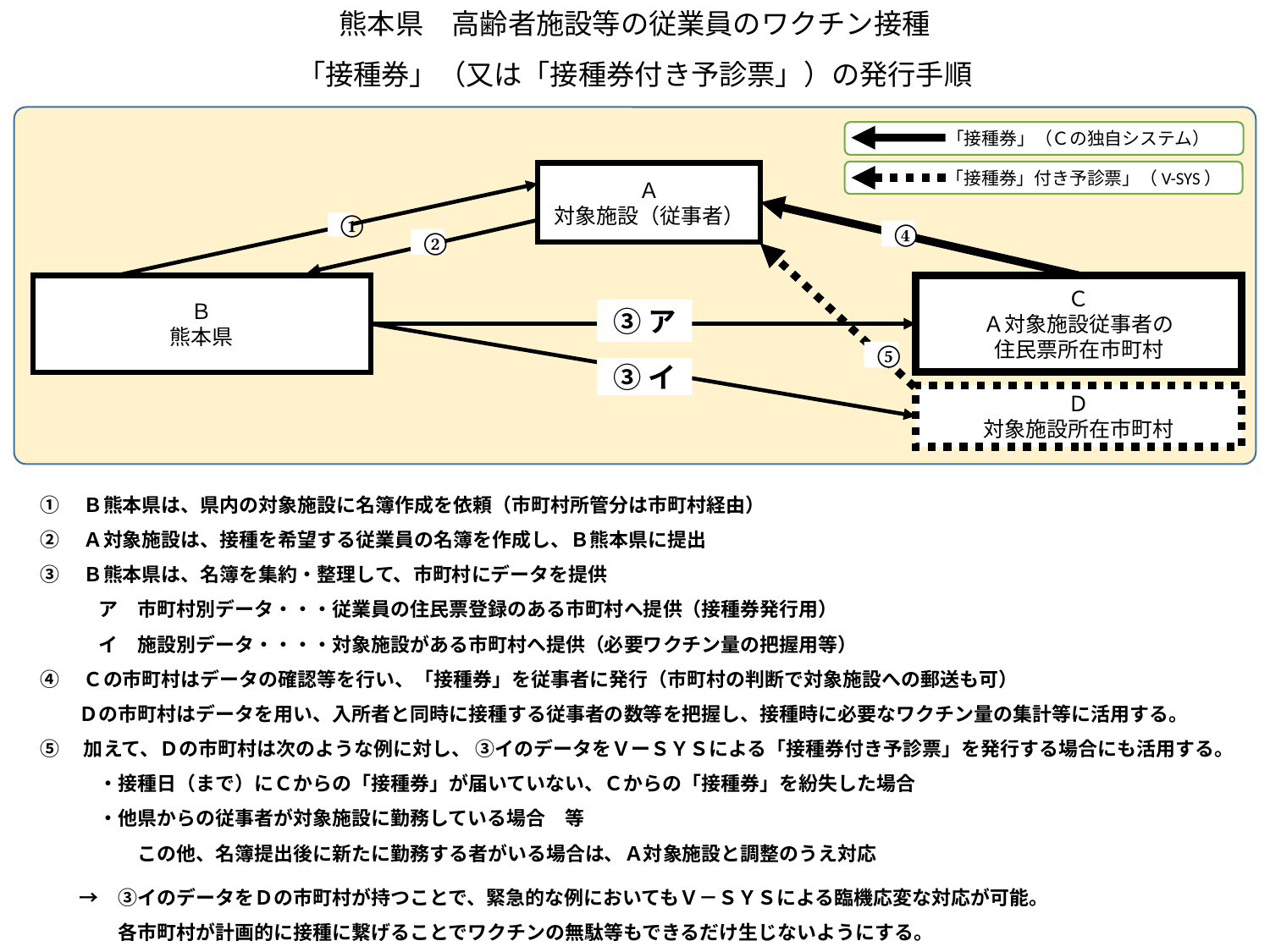

熊本県　高齢者施設等の従業員のワクチン接種

「接種券」（又は「接種券付き予診票」）の発行手順

　　　　　「接種券」（Ｃの独自システム）
　　　　　「接種券」付き予診票」（V-SYS）
Ａ
対象施設（従事者）
①
④
②
Ｂ
熊本県
Ｃ
Ａ対象施設従事者の
住民票所在市町村
③ア
③イ
Ｄ
対象施設所在市町村
⑤
①　Ｂ熊本県は、県内の対象施設に名簿作成を依頼（市町村所管分は市町村経由）
②　Ａ対象施設は、接種を希望する従業員の名簿を作成し、Ｂ熊本県に提出
③　Ｂ熊本県は、名簿を集約・整理して、市町村にデータを提供
　　　ア　市町村別データ・・・従業員の住民票登録のある市町村へ提供（接種券発行用）
　　　イ　施設別データ・・・・対象施設がある市町村へ提供（必要ワクチン量の把握用等）
④　Ｃの市町村はデータの確認等を行い、「接種券」を従事者に発行（市町村の判断で対象施設への郵送も可）
　　Ｄの市町村はデータを用い、入所者と同時に接種する従事者の数等を把握し、接種時に必要なワクチン量の集計等に活用する。
⑤　加えて、Ｄの市町村は次のような例に対し、 ③イのデータをＶーＳＹＳによる「接種券付き予診票」を発行する場合にも活用する。
　　　・接種日（まで）にＣからの「接種券」が届いていない、Ｃからの「接種券」を紛失した場合
　　　・他県からの従事者が対象施設に勤務している場合　等
　　　　　この他、名簿提出後に新たに勤務する者がいる場合は、Ａ対象施設と調整のうえ対応

　　→　③イのデータをＤの市町村が持つことで、緊急的な例においてもＶ－ＳＹＳによる臨機応変な対応が可能。
　　　　各市町村が計画的に接種に繋げることでワクチンの無駄等もできるだけ生じないようにする。